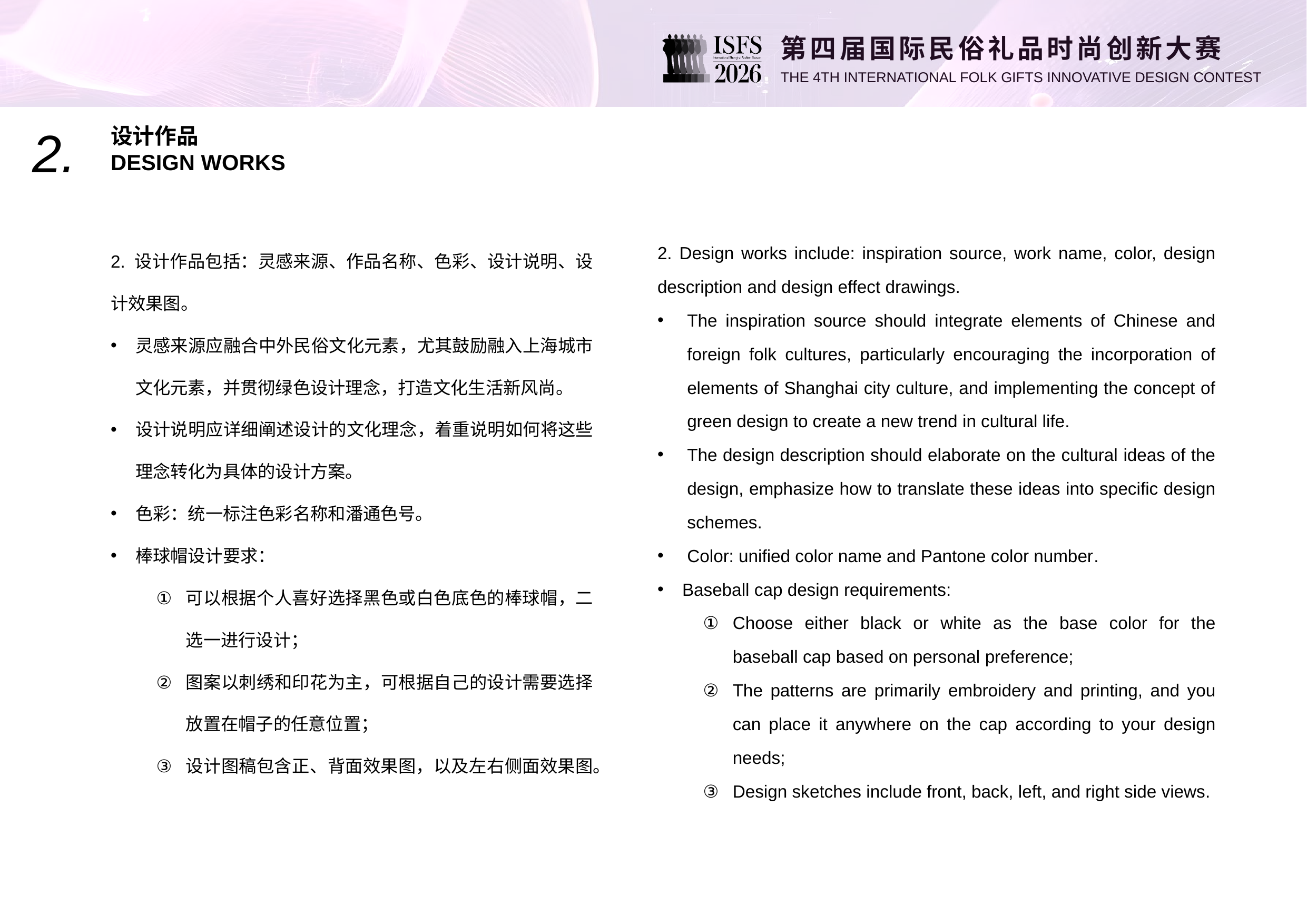

2.
设计作品
DESIGN WORKS
2. 设计作品包括：灵感来源、作品名称、色彩、设计说明、设计效果图。
灵感来源应融合中外民俗文化元素，尤其鼓励融入上海城市文化元素，并贯彻绿色设计理念，打造文化生活新风尚。
设计说明应详细阐述设计的文化理念，着重说明如何将这些理念转化为具体的设计方案。
色彩：统一标注色彩名称和潘通色号。
棒球帽设计要求：
可以根据个人喜好选择黑色或白色底色的棒球帽，二选一进行设计；
图案以刺绣和印花为主，可根据自己的设计需要选择放置在帽子的任意位置；
设计图稿包含正、背面效果图，以及左右侧面效果图。
2. Design works include: inspiration source, work name, color, design description and design effect drawings.
The inspiration source should integrate elements of Chinese and foreign folk cultures, particularly encouraging the incorporation of elements of Shanghai city culture, and implementing the concept of green design to create a new trend in cultural life.
The design description should elaborate on the cultural ideas of the design, emphasize how to translate these ideas into specific design schemes.
Color: unified color name and Pantone color number.
Baseball cap design requirements:
Choose either black or white as the base color for the baseball cap based on personal preference;
The patterns are primarily embroidery and printing, and you can place it anywhere on the cap according to your design needs;
Design sketches include front, back, left, and right side views.